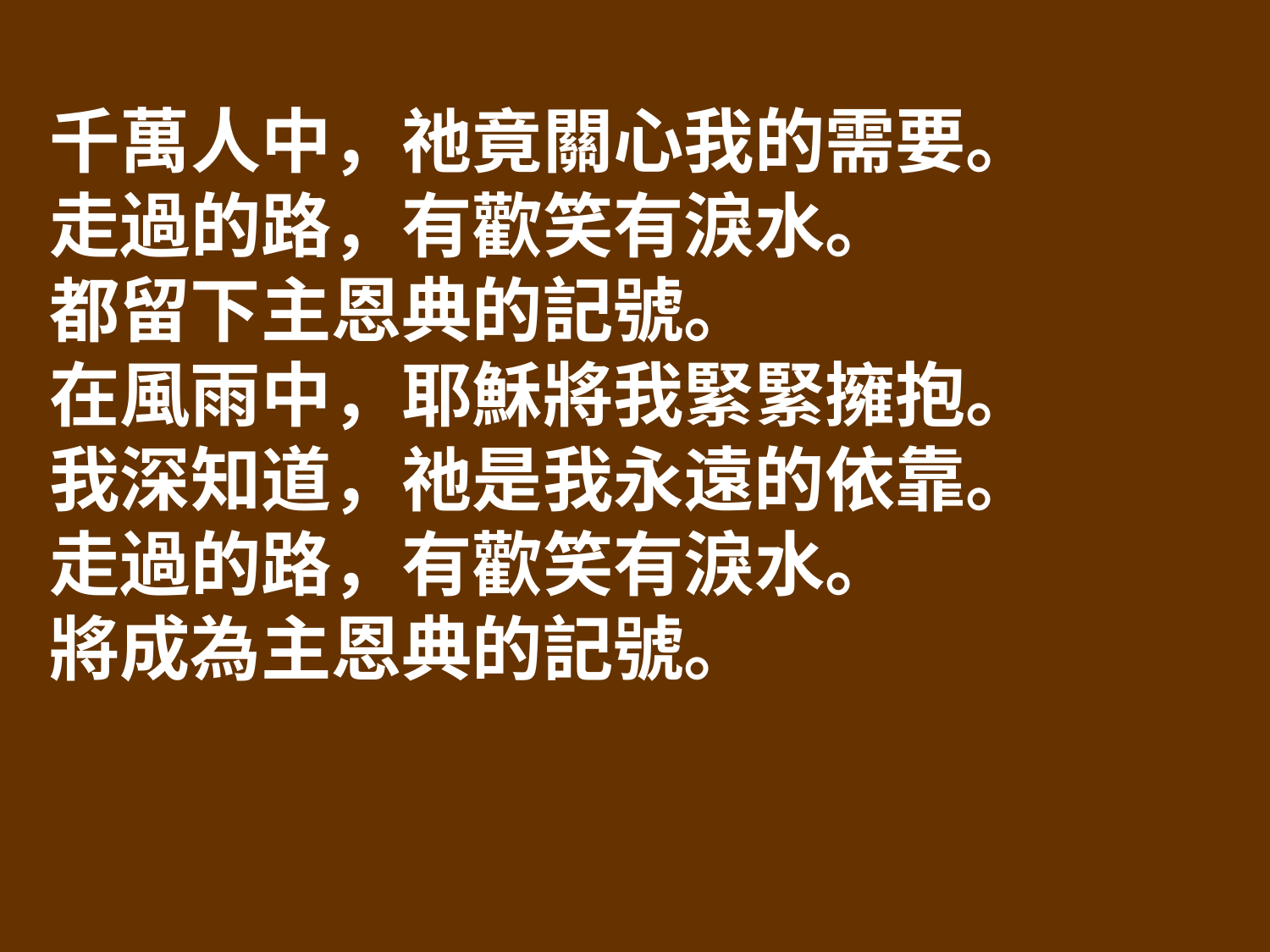

千萬人中，祂竟關心我的需要。
走過的路，有歡笑有淚水。
都留下主恩典的記號。
在風雨中，耶穌將我緊緊擁抱。
我深知道，祂是我永遠的依靠。
走過的路，有歡笑有淚水。
將成為主恩典的記號。